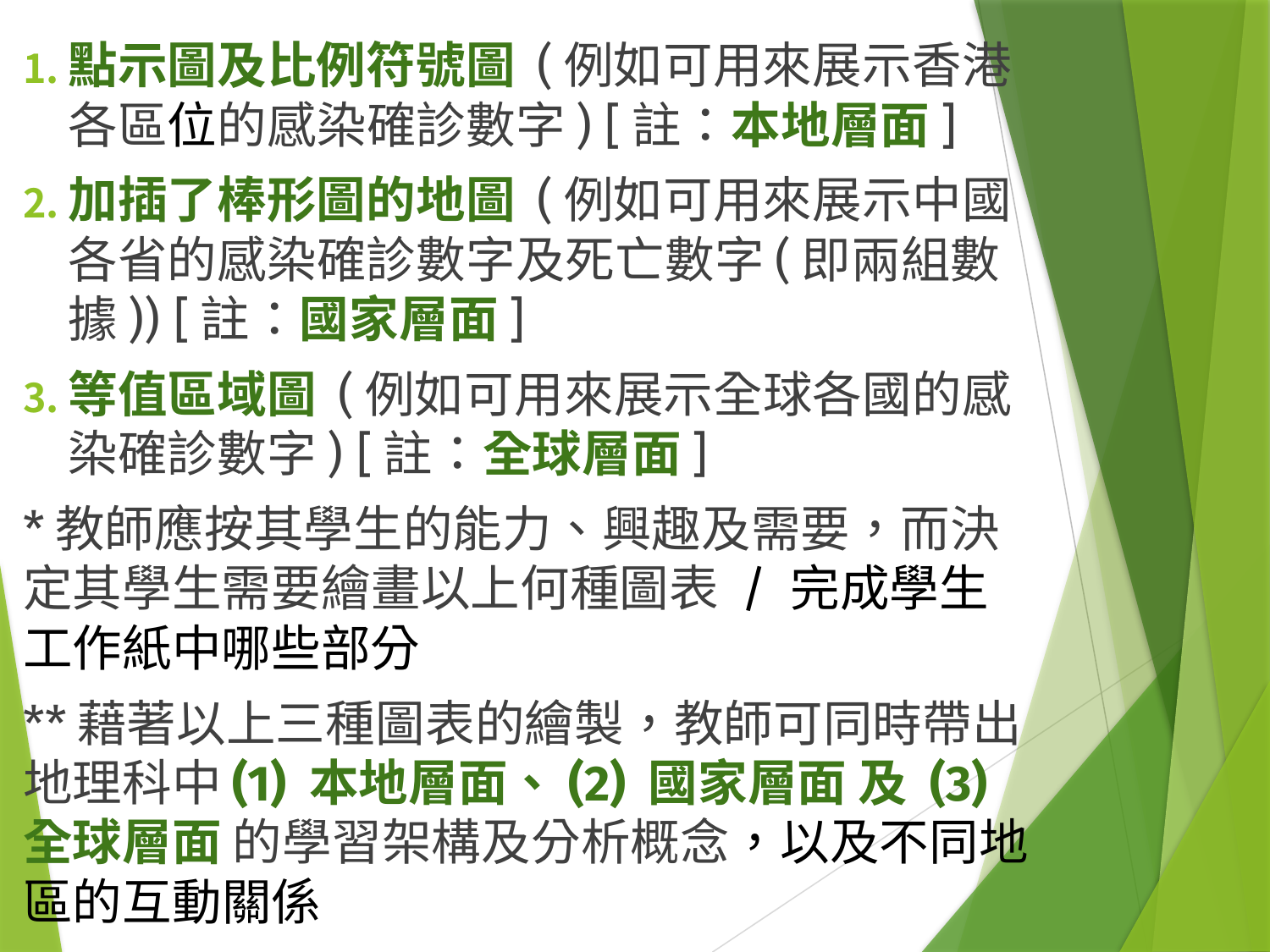

點示圖及比例符號圖 (例如可用來展示香港各區位的感染確診數字) [註：本地層面]
加插了棒形圖的地圖 (例如可用來展示中國各省的感染確診數字及死亡數字(即兩組數據)) [註：國家層面]
等值區域圖 (例如可用來展示全球各國的感染確診數字) [註：全球層面]
*教師應按其學生的能力、興趣及需要，而決定其學生需要繪畫以上何種圖表 / 完成學生工作紙中哪些部分
**藉著以上三種圖表的繪製，教師可同時帶出地理科中(1) 本地層面、(2) 國家層面 及 (3) 全球層面 的學習架構及分析概念，以及不同地區的互動關係